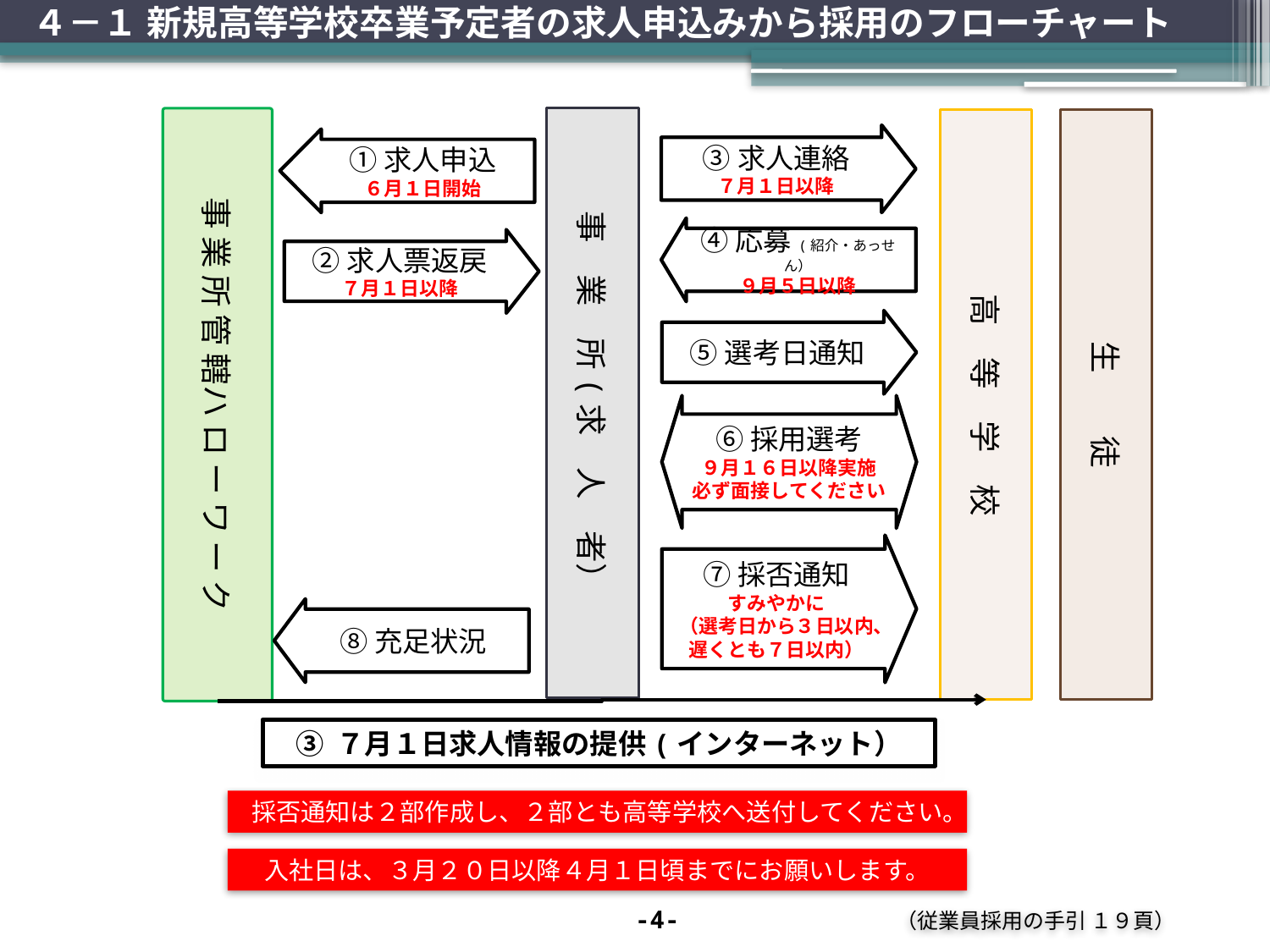

# ４－１ 新規高等学校卒業予定者の求人申込みから採用のフローチャート
事 業 所 管 轄ハ ロ ー ワ ー ク
高　等　学　校
生　　徒
①求人申込
６月１日開始
④応募(紹介・あっせん）
９月５日以降
②求人票返戻
７月１日以降
⑤選考日通知
⑥採用選考
９月１６日以降実施
必ず面接してください
⑦採否通知
すみやかに
（選考日から３日以内、遅くとも７日以内）
⑧充足状況
③ ７月１日求人情報の提供(インターネット）
採否通知は２部作成し、２部とも高等学校へ送付してください。
入社日は、３月２０日以降４月１日頃までにお願いします。
事　業　所(求　人　者）
③求人連絡
７月１日以降
-4-
（従業員採用の手引 １９頁）